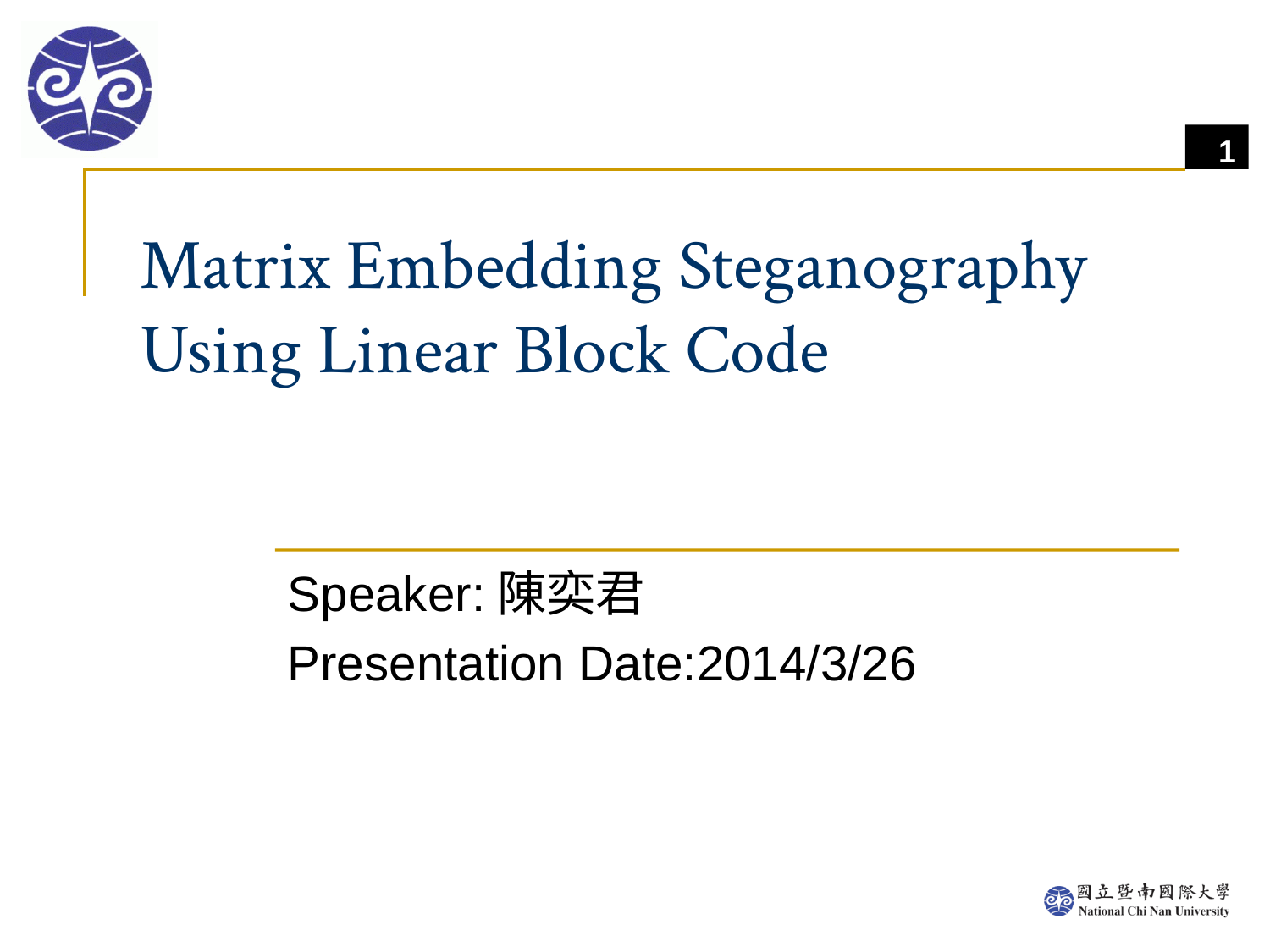

# Matrix Embedding Steganography Using Linear Block Code
Speaker:陳奕君
Presentation Date:2014/3/26